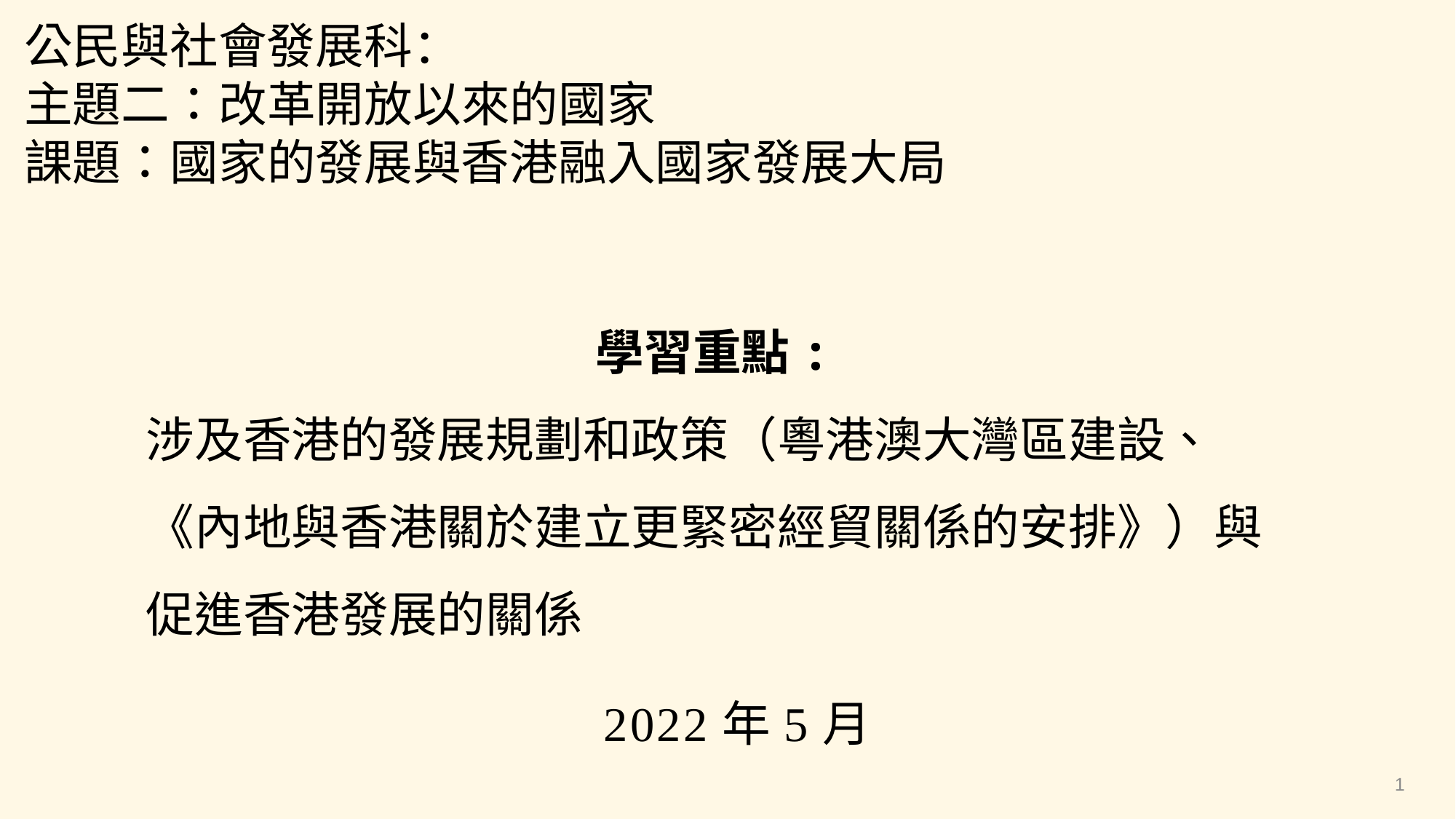

公民與社會發展科：
主題二：改革開放以來的國家
課題：國家的發展與香港融入國家發展大局
學習重點:
涉及香港的發展規劃和政策（粵港澳大灣區建設、《內地與香港關於建立更緊密經貿關係的安排》）與促進香港發展的關係
2022年5月